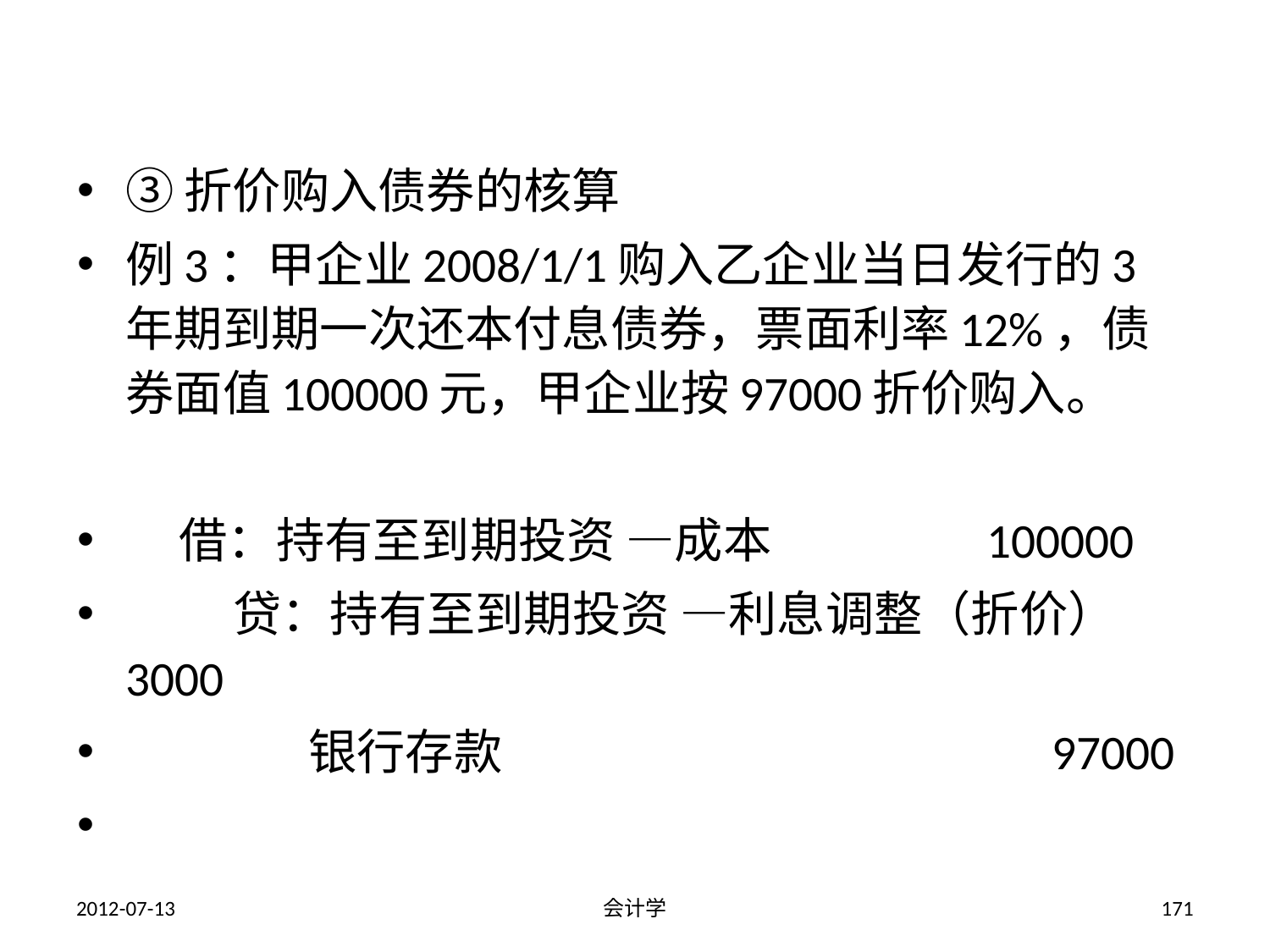

③折价购入债券的核算
例3：甲企业2008/1/1购入乙企业当日发行的3年期到期一次还本付息债券，票面利率12%，债券面值100000元，甲企业按97000折价购入。

    借：持有至到期投资 —成本                   100000
         贷：持有至到期投资 —利息调整（折价）       3000
                银行存款                                                  97000

2012-07-13
会计学
171